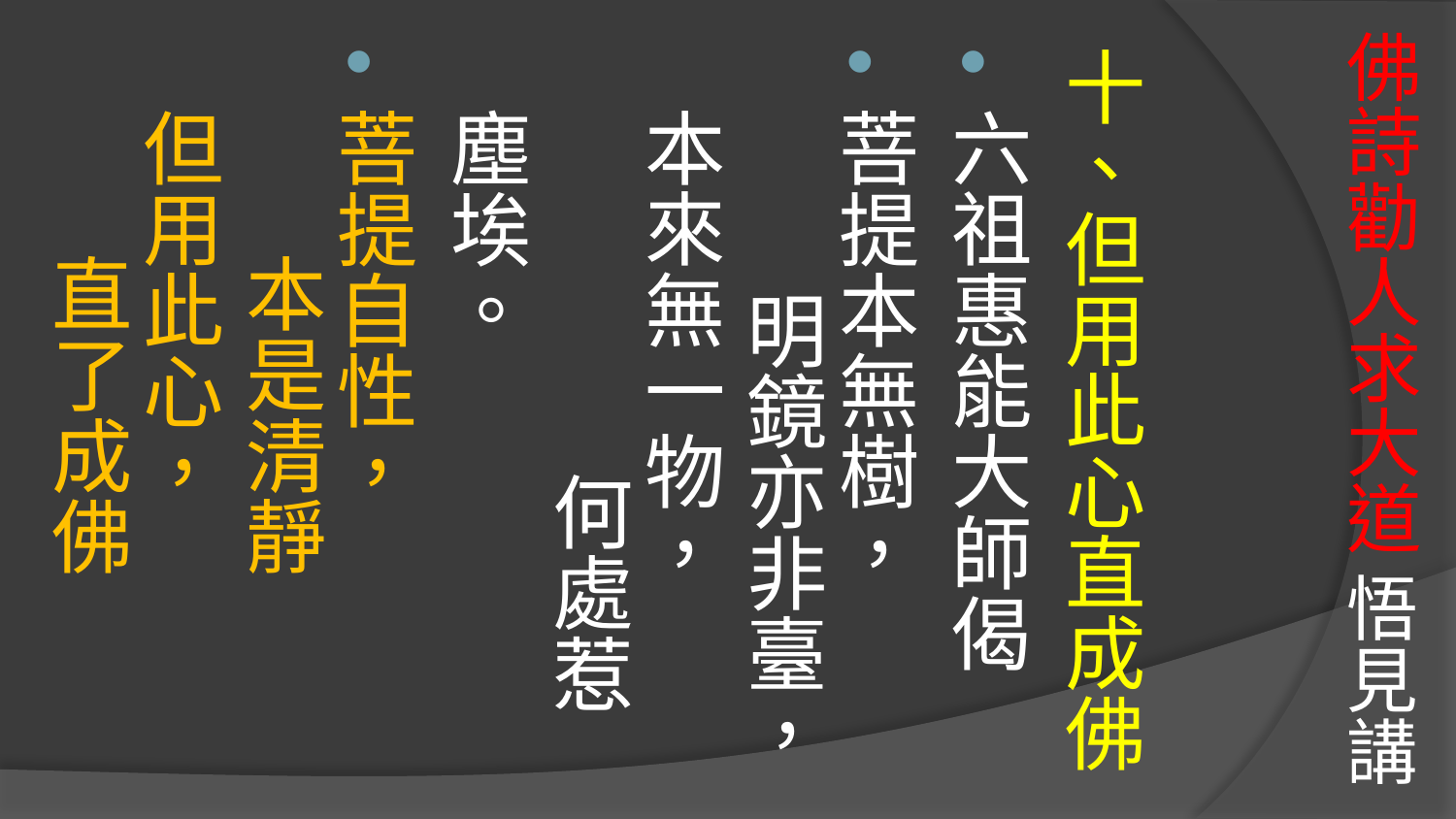

# 佛詩勸人求大道 悟見講
十、但用此心直成佛
六祖惠能大師偈
菩提本無樹，                     明鏡亦非臺，
本來無一物，                               何處惹塵埃。
菩提自性，                       本是清靜
但用此心，                       直了成佛